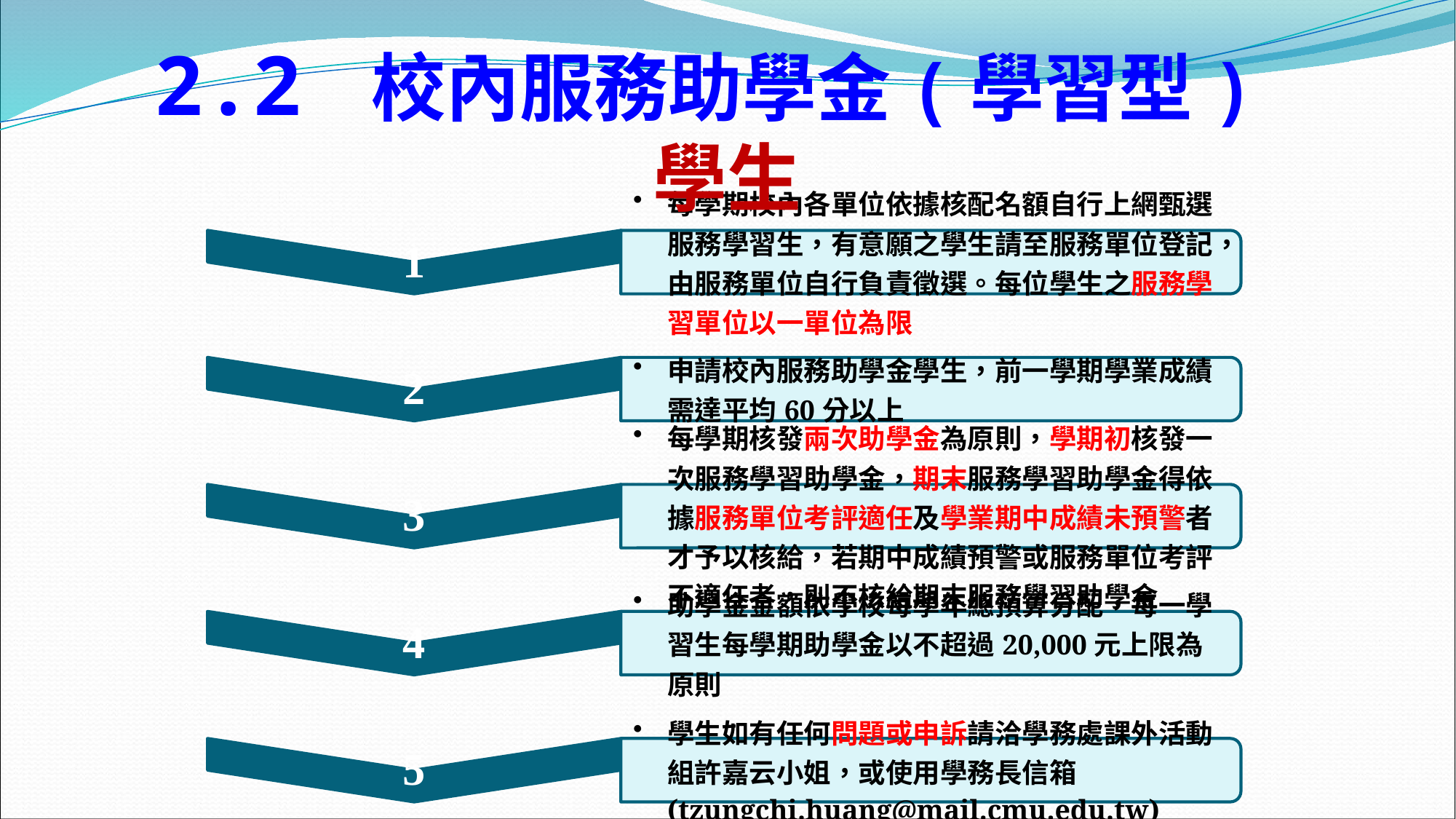

# 2.2 校內服務助學金(學習型) 學生
1
每學期校內各單位依據核配名額自行上網甄選服務學習生，有意願之學生請至服務單位登記，由服務單位自行負責徵選。每位學生之服務學習單位以一單位為限
2
申請校內服務助學金學生，前一學期學業成績需達平均60分以上
3
4
助學金金額依學校每學年總預算分配，每一學習生每學期助學金以不超過20,000元上限為原則
5